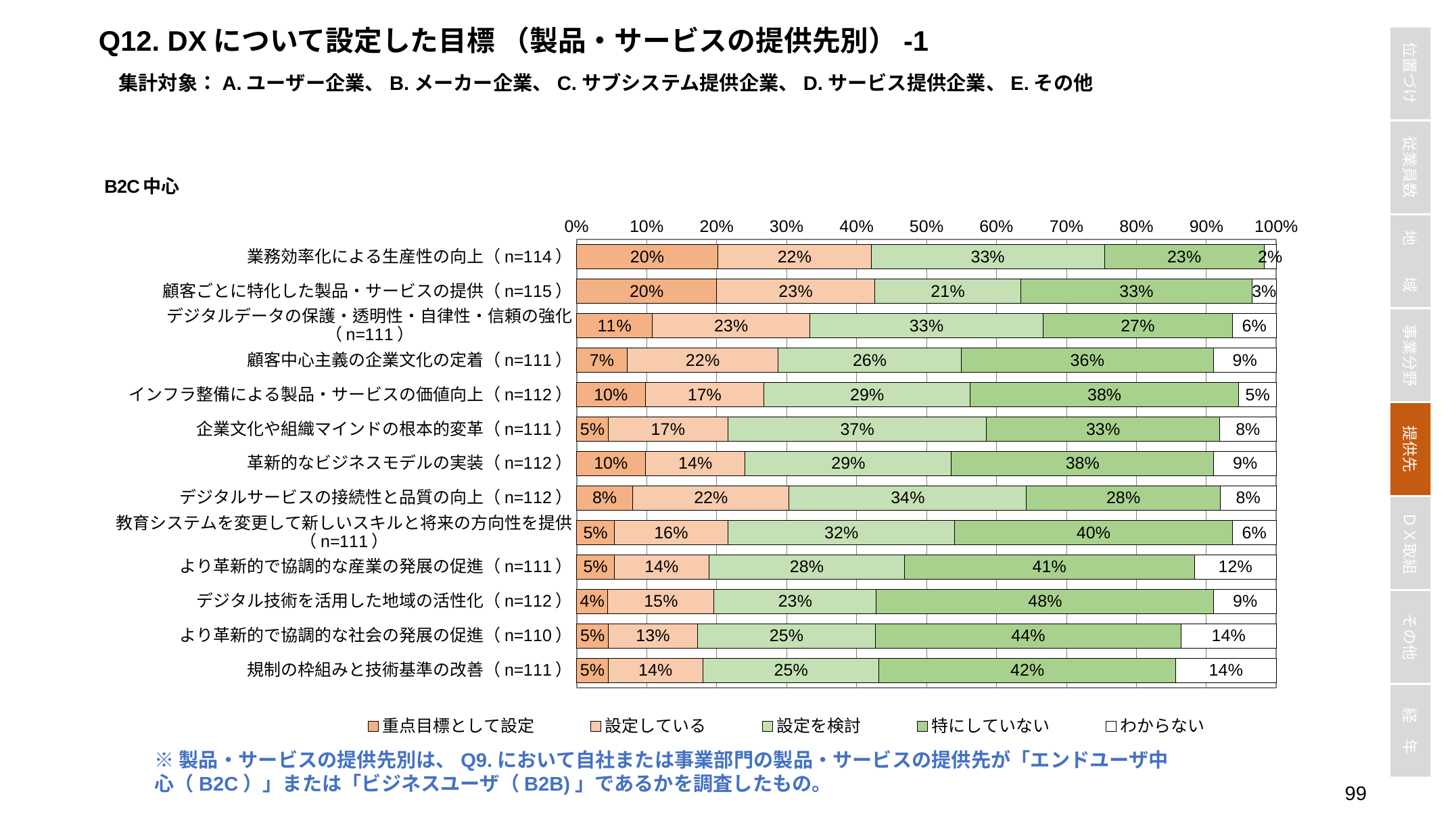

Q12. DXについて設定した目標 （製品・サービスの提供先別）-1
集計対象：A.ユーザー企業、B.メーカー企業、C.サブシステム提供企業、D.サービス提供企業、E.その他

### Chart

| Category | 重点目標として設定 | 設定している | 設定を検討 | 特にしていない | わからない |
|---|---|---|---|---|---|
| 業務効率化による生産性の向上（n=114） | 0.20175438596491227 | 0.21929824561403508 | 0.3333333333333333 | 0.22807017543859648 | 0.017543859649122806 |
| 顧客ごとに特化した製品・サービスの提供（n=115） | 0.2 | 0.22608695652173913 | 0.20869565217391303 | 0.33043478260869563 | 0.034782608695652174 |
| デジタルデータの保護・透明性・自律性・信頼の強化（n=111） | 0.10810810810810811 | 0.22522522522522523 | 0.3333333333333333 | 0.2702702702702703 | 0.06306306306306306 |
| 顧客中心主義の企業文化の定着（n=111） | 0.07207207207207207 | 0.21621621621621623 | 0.26126126126126126 | 0.36036036036036034 | 0.09009009009009009 |
| インフラ整備による製品・サービスの価値向上（n=112） | 0.09821428571428571 | 0.16964285714285715 | 0.29464285714285715 | 0.38392857142857145 | 0.05357142857142857 |
| 企業文化や組織マインドの根本的変革（n=111） | 0.04504504504504504 | 0.17117117117117117 | 0.36936936936936937 | 0.3333333333333333 | 0.08108108108108109 |
| 革新的なビジネスモデルの実装（n=112） | 0.09821428571428571 | 0.14285714285714285 | 0.29464285714285715 | 0.375 | 0.08928571428571429 |
| デジタルサービスの接続性と品質の向上（n=112） | 0.08035714285714286 | 0.22321428571428573 | 0.3392857142857143 | 0.2767857142857143 | 0.08035714285714286 |
| 教育システムを変更して新しいスキルと将来の方向性を提供（n=111） | 0.05405405405405406 | 0.16216216216216217 | 0.32432432432432434 | 0.3963963963963964 | 0.06306306306306306 |
| より革新的で協調的な産業の発展の促進（n=111） | 0.05405405405405406 | 0.13513513513513514 | 0.27927927927927926 | 0.4144144144144144 | 0.11711711711711711 |
| デジタル技術を活用した地域の活性化（n=112） | 0.044642857142857144 | 0.15178571428571427 | 0.23214285714285715 | 0.48214285714285715 | 0.08928571428571429 |
| より革新的で協調的な社会の発展の促進（n=110） | 0.045454545454545456 | 0.12727272727272726 | 0.2545454545454545 | 0.43636363636363634 | 0.13636363636363635 |
| 規制の枠組みと技術基準の改善（n=111） | 0.04504504504504504 | 0.13513513513513514 | 0.25225225225225223 | 0.42342342342342343 | 0.14414414414414414 |
※製品・サービスの提供先別は、Q9.において自社または事業部門の製品・サービスの提供先が「エンドユーザ中心（B2C）」または「ビジネスユーザ（B2B)」であるかを調査したもの。
99